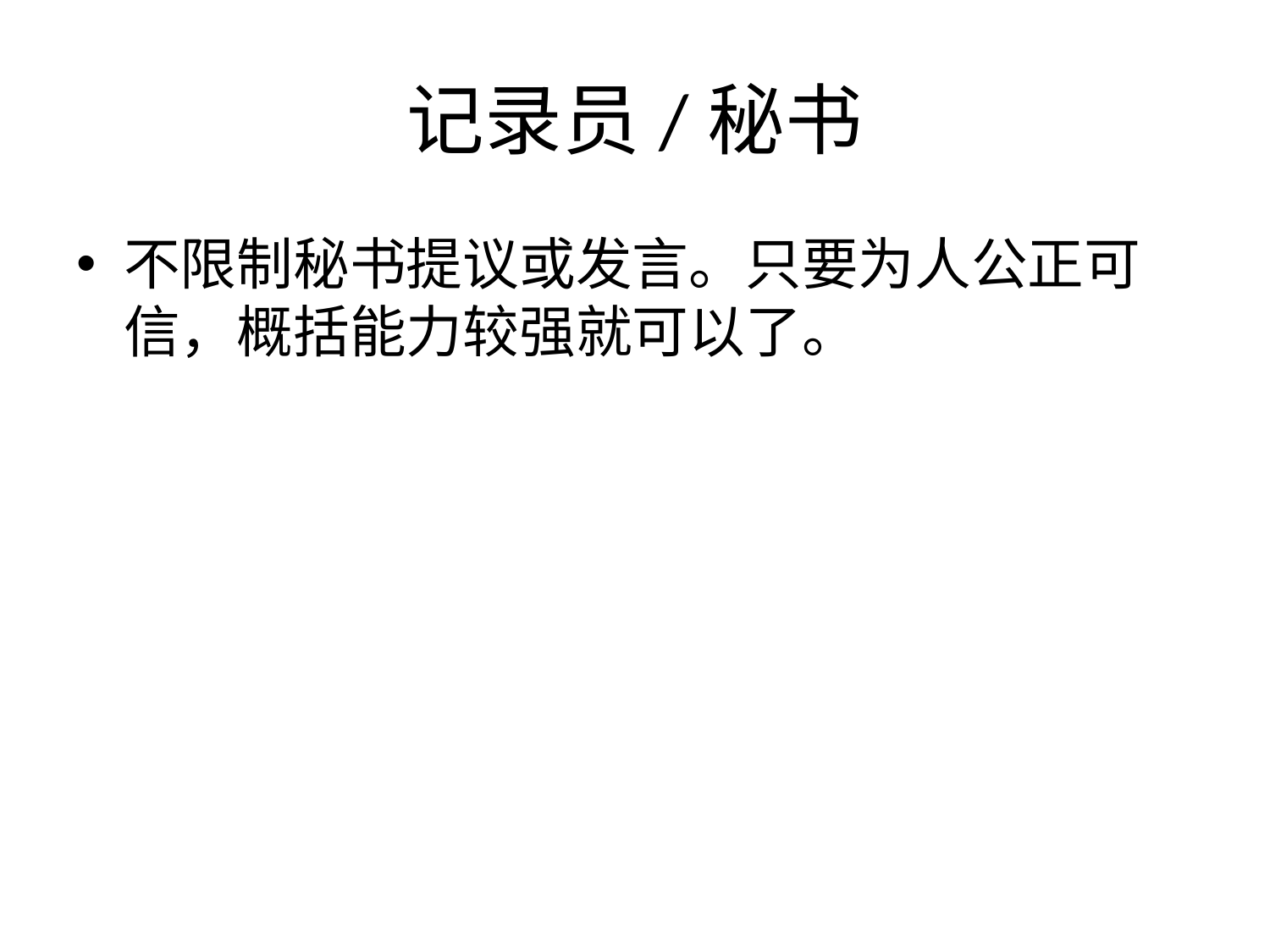

# 记录员/秘书
不限制秘书提议或发言。只要为人公正可信，概括能力较强就可以了。